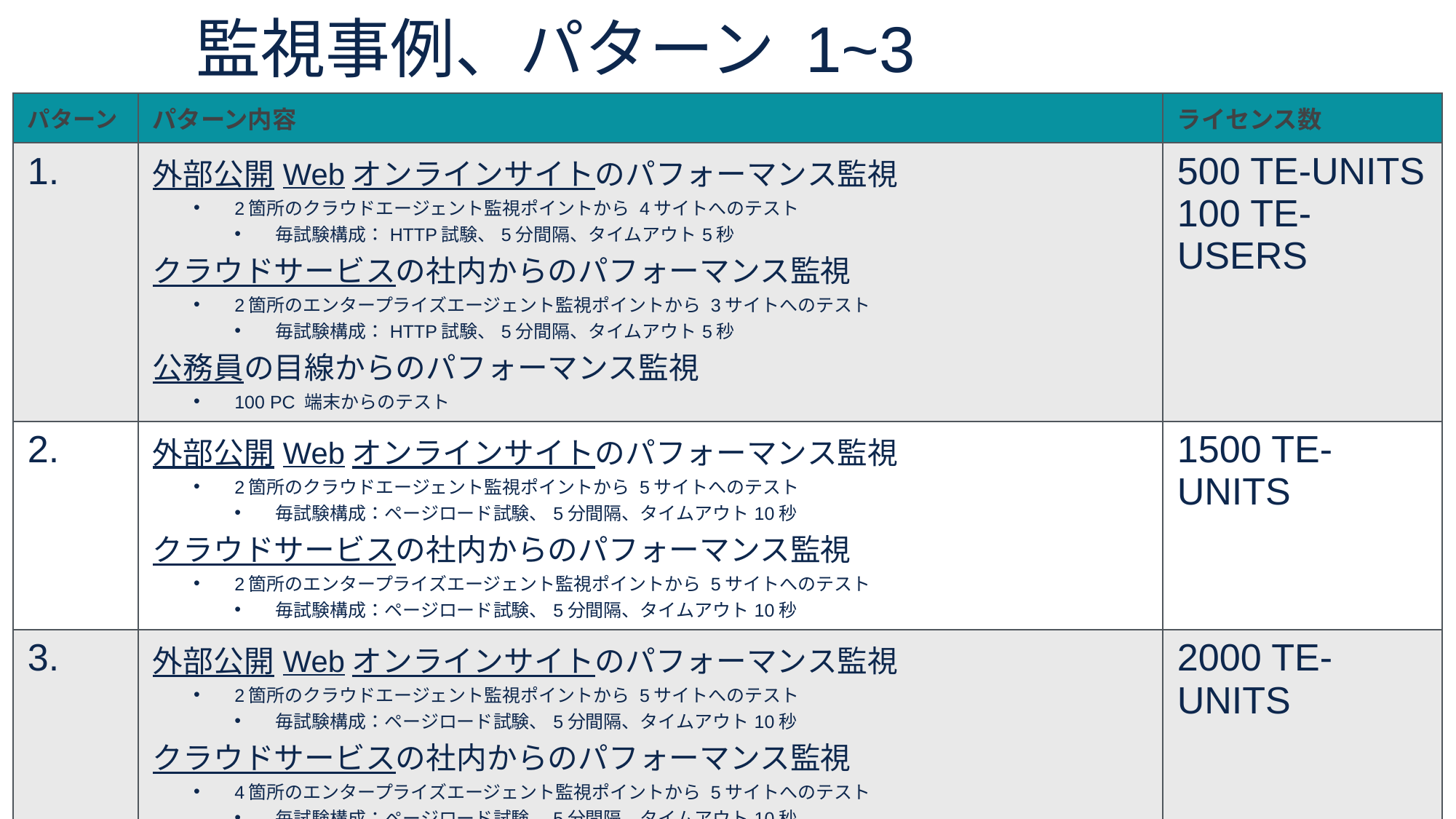

# 監視事例、パターン 1~3
| パターン | パターン内容 | ライセンス数 |
| --- | --- | --- |
| 1. | 外部公開Webオンラインサイトのパフォーマンス監視 2箇所のクラウドエージェント監視ポイントから 4サイトへのテスト 毎試験構成：HTTP試験、5分間隔、タイムアウト5秒 クラウドサービスの社内からのパフォーマンス監視 2箇所のエンタープライズエージェント監視ポイントから 3サイトへのテスト 毎試験構成：HTTP試験、5分間隔、タイムアウト5秒 公務員の目線からのパフォーマンス監視 100 PC 端末からのテスト | 500 TE-UNITS 100 TE-USERS |
| 2. | 外部公開Webオンラインサイトのパフォーマンス監視 2箇所のクラウドエージェント監視ポイントから 5サイトへのテスト 毎試験構成：ページロード試験、5分間隔、タイムアウト10秒 クラウドサービスの社内からのパフォーマンス監視 2箇所のエンタープライズエージェント監視ポイントから 5サイトへのテスト 毎試験構成：ページロード試験、5分間隔、タイムアウト10秒 | 1500 TE-UNITS |
| 3. | 外部公開Webオンラインサイトのパフォーマンス監視 2箇所のクラウドエージェント監視ポイントから 5サイトへのテスト 毎試験構成：ページロード試験、5分間隔、タイムアウト10秒 クラウドサービスの社内からのパフォーマンス監視 4箇所のエンタープライズエージェント監視ポイントから 5サイトへのテスト 毎試験構成：ページロード試験、5分間隔、タイムアウト10秒 | 2000 TE-UNITS |